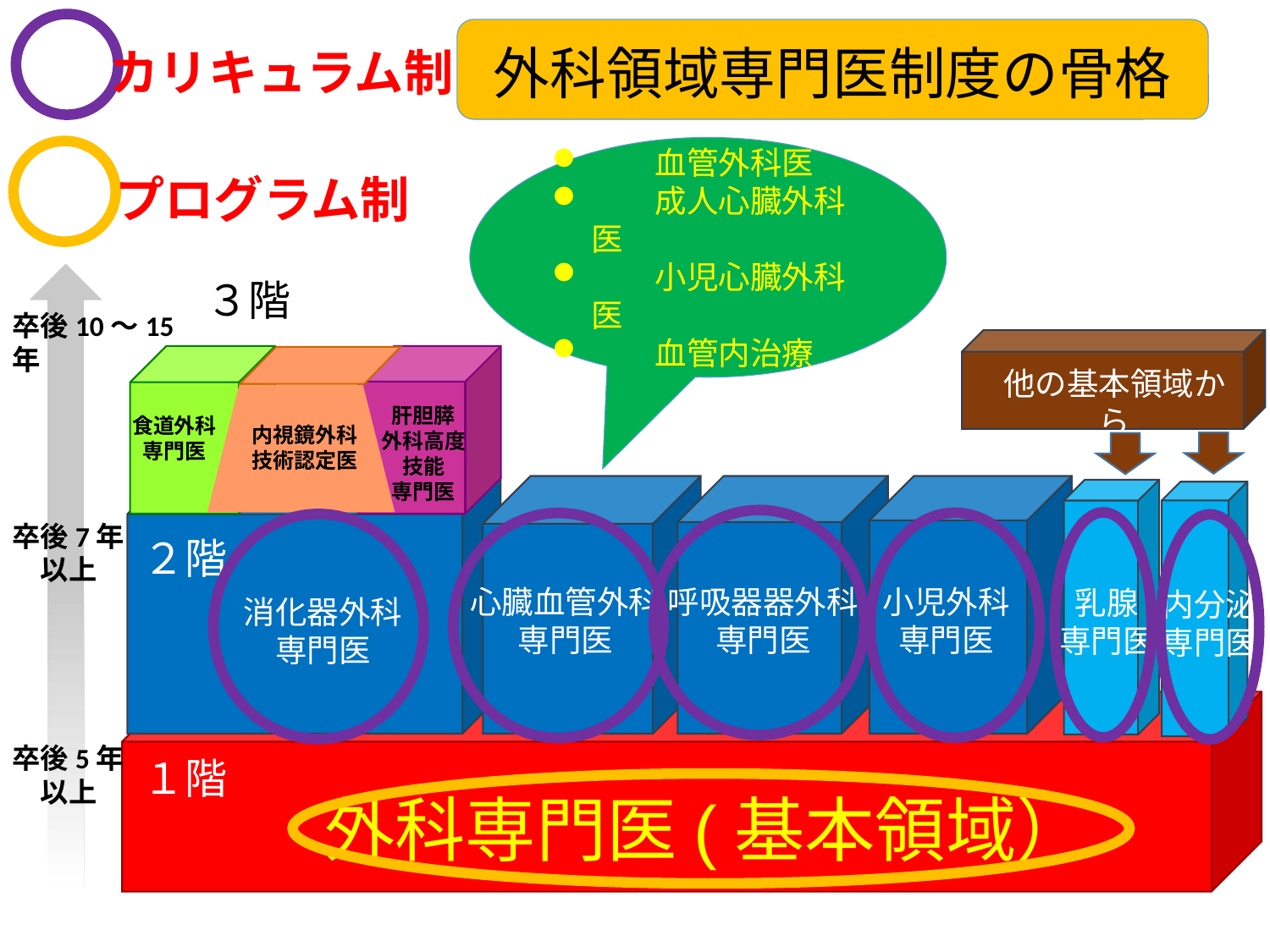

# 外科領域専門医制度の骨格
カリキュラム制
　　血管外科医
　　成人心臓外科医
　　小児心臓外科医
　　血管内治療

プログラム制

３階
卒後10〜15年

他の基本領域から

肝胆膵
外科高度技能
専門医
食道外科
専門医
内視鏡外科技術認定医

卒後7年
　以上

日本呼吸器
外科学会
２階
心臓血管外科
専門医
呼吸器器外科
専門医
小児外科
専門医
乳腺
専門医
内分泌
専門医
消化器外科
専門医

卒後5年
　以上
１階

外科専門医(基本領域）